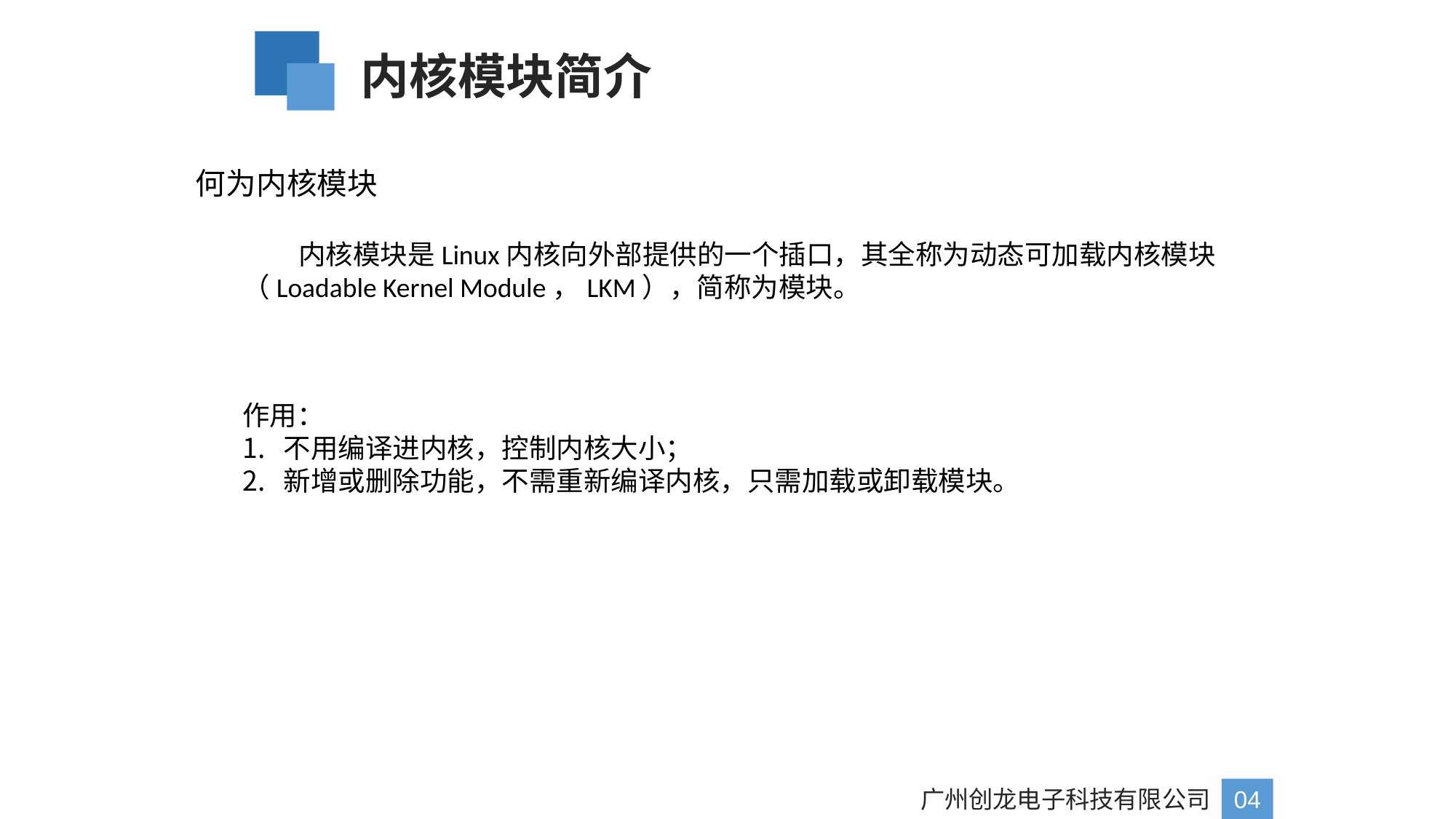

内核模块简介
何为内核模块
        内核模块是Linux内核向外部提供的一个插口，其全称为动态可加载内核模块（Loadable Kernel Module，LKM），简称为模块。
作用：
不用编译进内核，控制内核大小；
新增或删除功能，不需重新编译内核，只需加载或卸载模块。
广州创龙电子科技有限公司
04